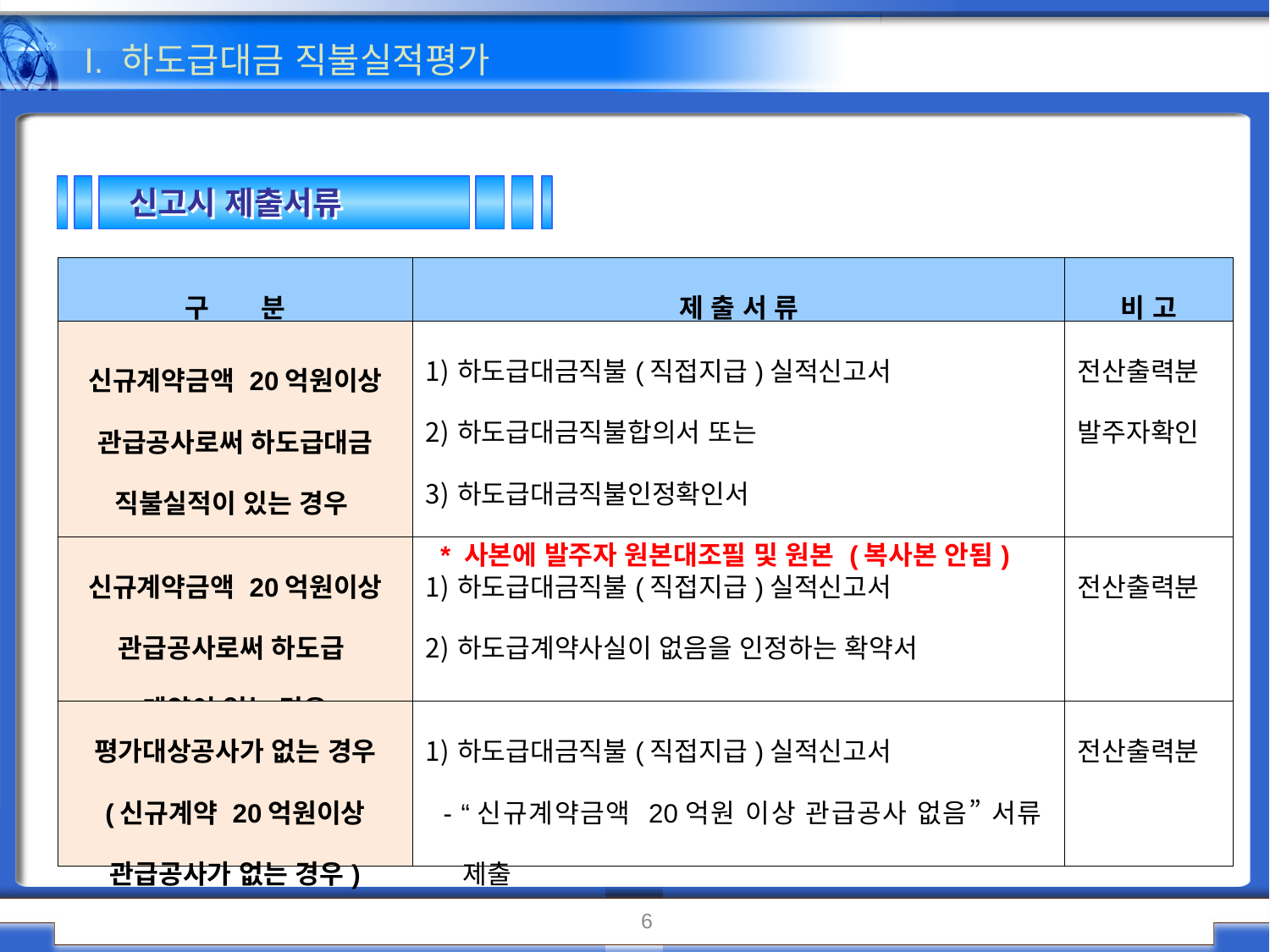

I. 하도급대금 직불실적평가

신고시 제출서류
| 구 분 | 제 출 서 류 | 비 고 |
| --- | --- | --- |
| 신규계약금액 20억원이상 관급공사로써 하도급대금 직불실적이 있는 경우 | 하도급대금직불(직접지급)실적신고서 하도급대금직불합의서 또는 하도급대금직불인정확인서 \* 사본에 발주자 원본대조필 및 원본 (복사본 안됨) | 전산출력분 발주자확인 |
| 신규계약금액 20억원이상 관급공사로써 하도급 계약이 없는 경우 | 하도급대금직불(직접지급)실적신고서 하도급계약사실이 없음을 인정하는 확약서 | 전산출력분 |
| 평가대상공사가 없는 경우 (신규계약 20억원이상 관급공사가 없는 경우) | 하도급대금직불(직접지급)실적신고서 - “신규계약금액 20억원 이상 관급공사 없음” 서류 제출 | 전산출력분 |
6